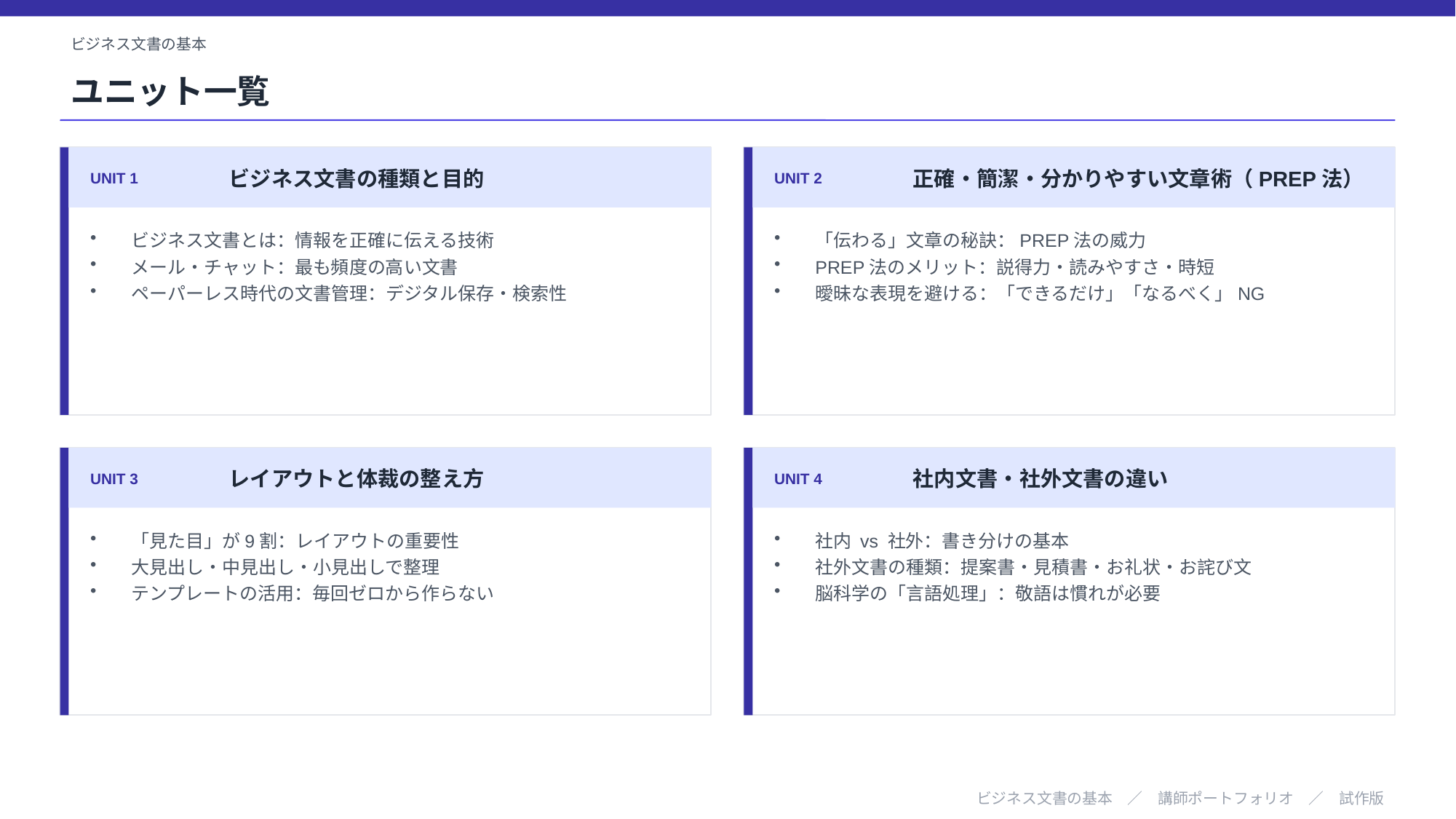

ビジネス文書の基本
ユニット一覧

UNIT 1
ビジネス文書の種類と目的
UNIT 2
正確・簡潔・分かりやすい文章術（PREP法）
ビジネス文書とは：情報を正確に伝える技術
メール・チャット：最も頻度の高い文書
ペーパーレス時代の文書管理：デジタル保存・検索性
「伝わる」文章の秘訣：PREP法の威力
PREP法のメリット：説得力・読みやすさ・時短
曖昧な表現を避ける：「できるだけ」「なるべく」NG

UNIT 3
レイアウトと体裁の整え方
UNIT 4
社内文書・社外文書の違い
「見た目」が9割：レイアウトの重要性
大見出し・中見出し・小見出しで整理
テンプレートの活用：毎回ゼロから作らない
社内 vs 社外：書き分けの基本
社外文書の種類：提案書・見積書・お礼状・お詫び文
脳科学の「言語処理」：敬語は慣れが必要
ビジネス文書の基本　／　講師ポートフォリオ　／　試作版